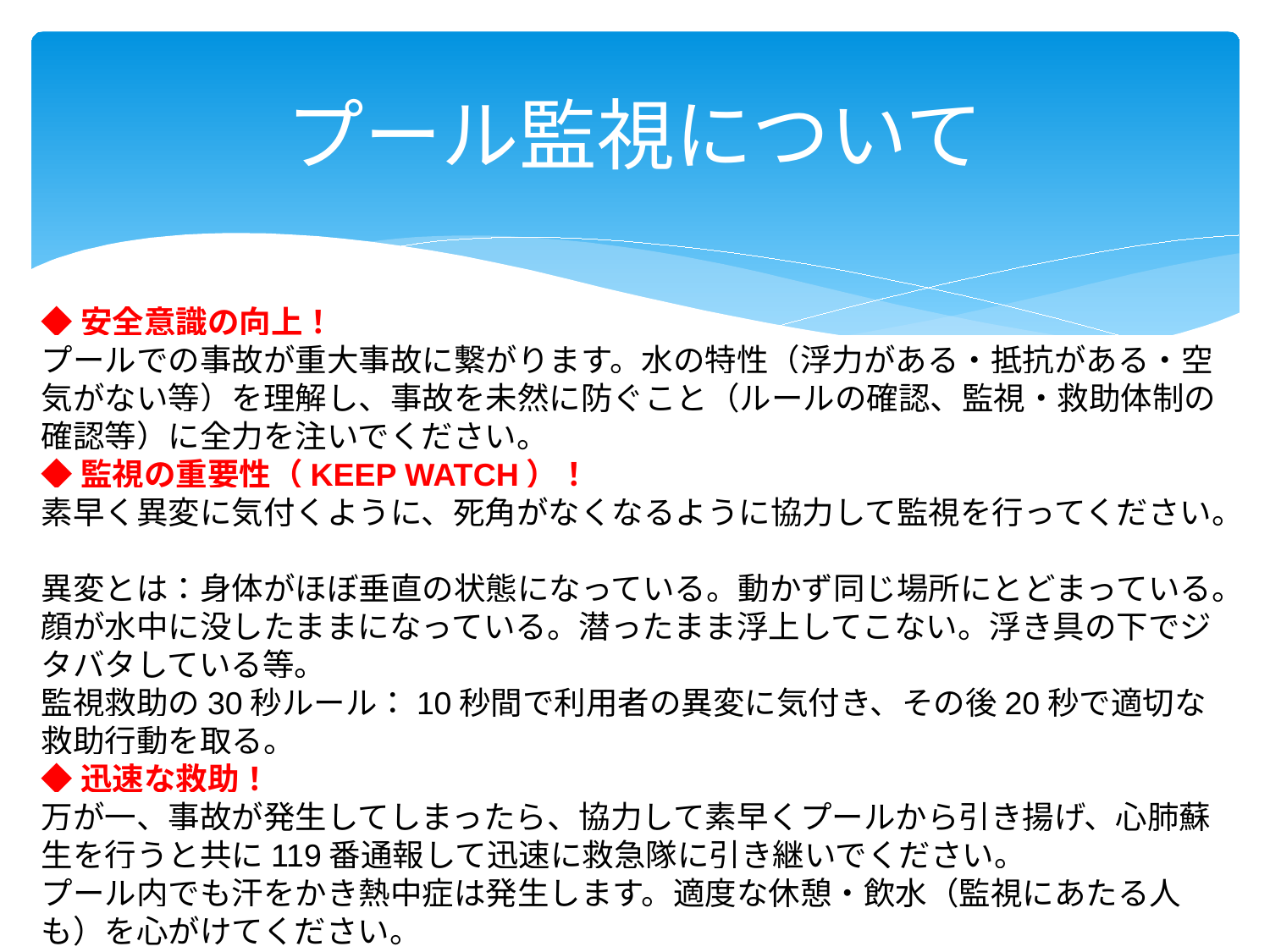

# プール監視について
◆安全意識の向上！
プールでの事故が重大事故に繋がります。水の特性（浮力がある・抵抗がある・空気がない等）を理解し、事故を未然に防ぐこと（ルールの確認、監視・救助体制の確認等）に全力を注いでください。
◆監視の重要性（KEEP WATCH）！
素早く異変に気付くように、死角がなくなるように協力して監視を行ってください。
異変とは：身体がほぼ垂直の状態になっている。動かず同じ場所にとどまっている。顔が水中に没したままになっている。潜ったまま浮上してこない。浮き具の下でジタバタしている等。
監視救助の30秒ルール：10秒間で利用者の異変に気付き、その後20秒で適切な救助行動を取る。
◆迅速な救助！
万が一、事故が発生してしまったら、協力して素早くプールから引き揚げ、心肺蘇生を行うと共に119番通報して迅速に救急隊に引き継いでください。
プール内でも汗をかき熱中症は発生します。適度な休憩・飲水（監視にあたる人も）を心がけてください。